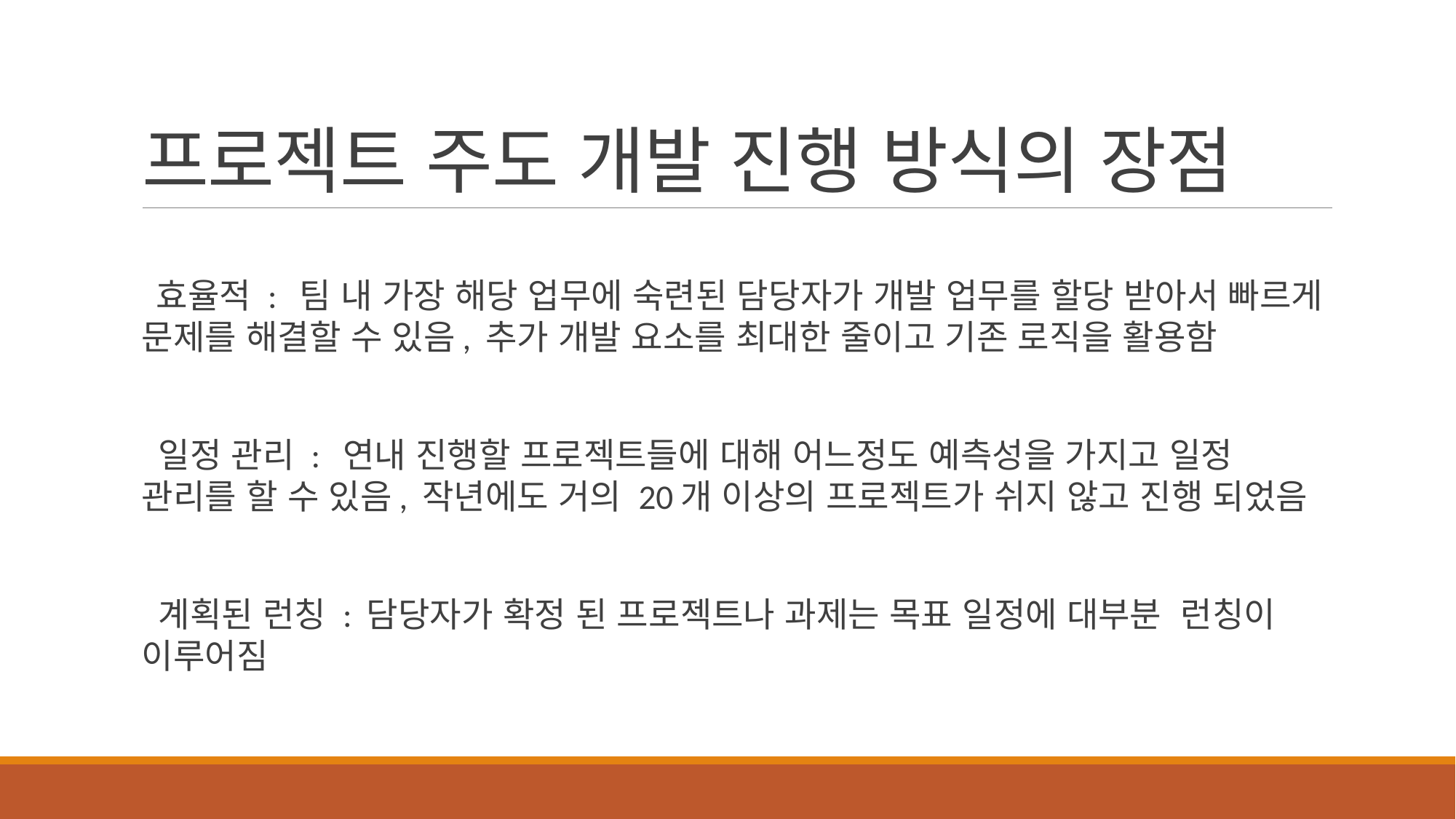

# 프로젝트 주도 개발 진행 방식의 장점

 효율적 :  팀 내 가장 해당 업무에 숙련된 담당자가 개발 업무를 할당 받아서 빠르게 문제를 해결할 수 있음, 추가 개발 요소를 최대한 줄이고 기존 로직을 활용함

 일정 관리 :  연내 진행할 프로젝트들에 대해 어느정도 예측성을 가지고 일정 관리를 할 수 있음, 작년에도 거의 20개 이상의 프로젝트가 쉬지 않고 진행 되었음

 계획된 런칭 : 담당자가 확정 된 프로젝트나 과제는 목표 일정에 대부분  런칭이 이루어짐